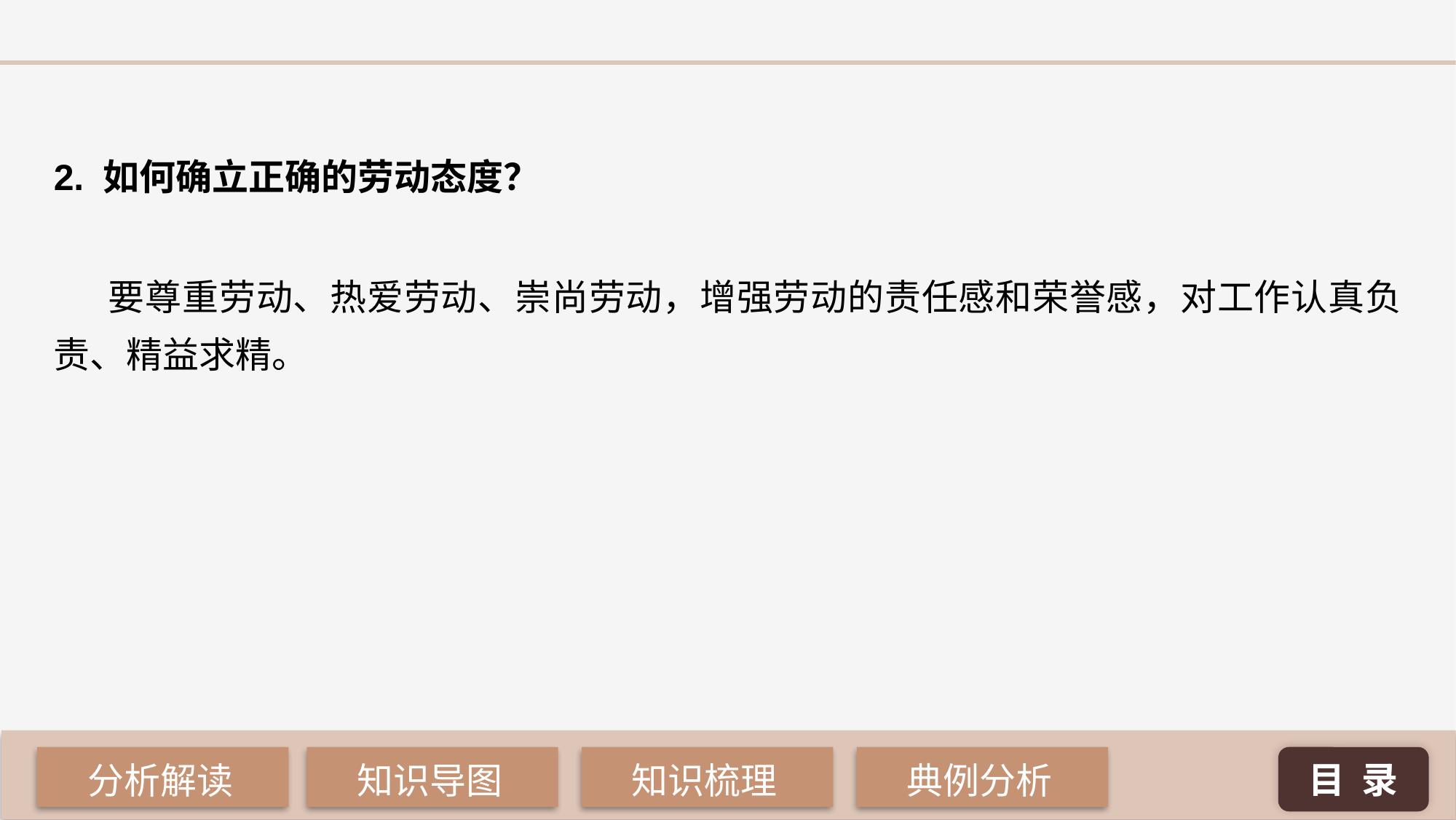

2. 如何确立正确的劳动态度？
要尊重劳动、热爱劳动、崇尚劳动，增强劳动的责任感和荣誉感，对工作认真负责、精益求精。